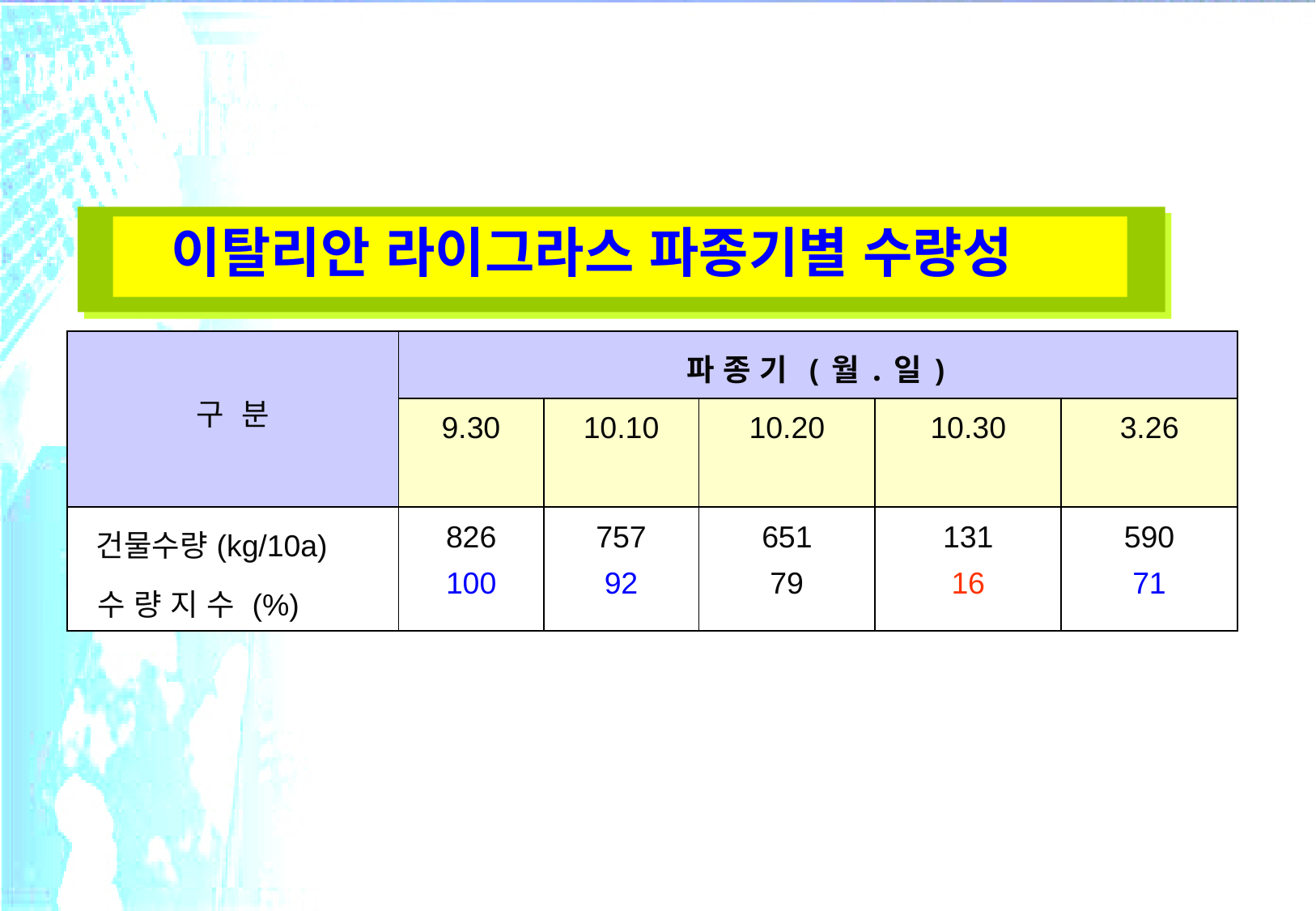

이탈리안 라이그라스 파종기별 수량성

| 구 분 | 파 종 기 (월.일) |  |  |  |  |
| --- | --- | --- | --- | --- | --- |
|  | 9.30 | 10.10 | 10.20 | 10.30 | 3.26 |
| 건물수량(kg/10a) 수 량 지 수 (%) | 826 100 | 757 92 | 651 79 | 131 16 | 590 71 |